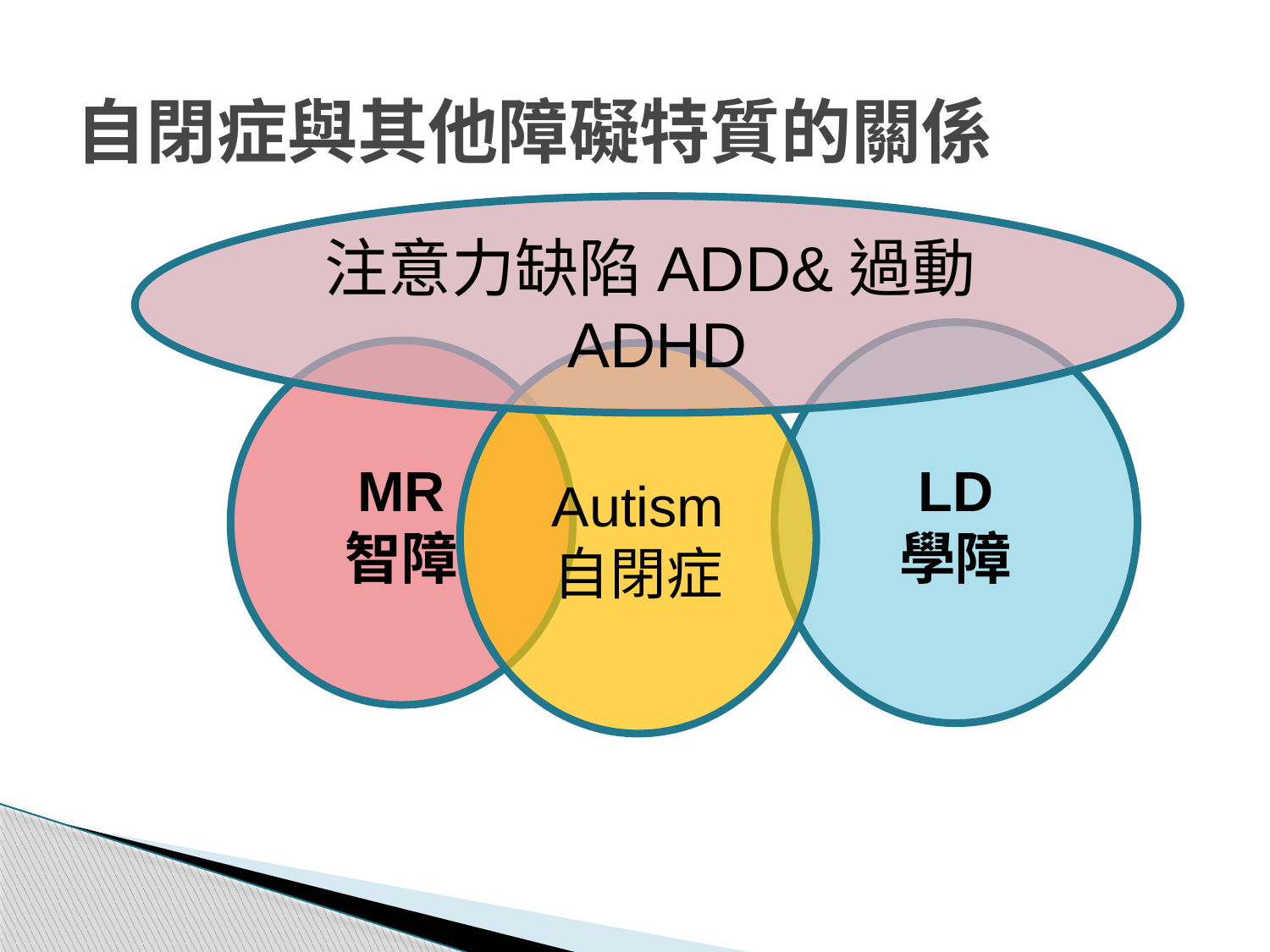

# 自閉症與其他障礙特質的關係
注意力缺陷ADD&過動ADHD
LD
學障
MR
智障
Autism
自閉症